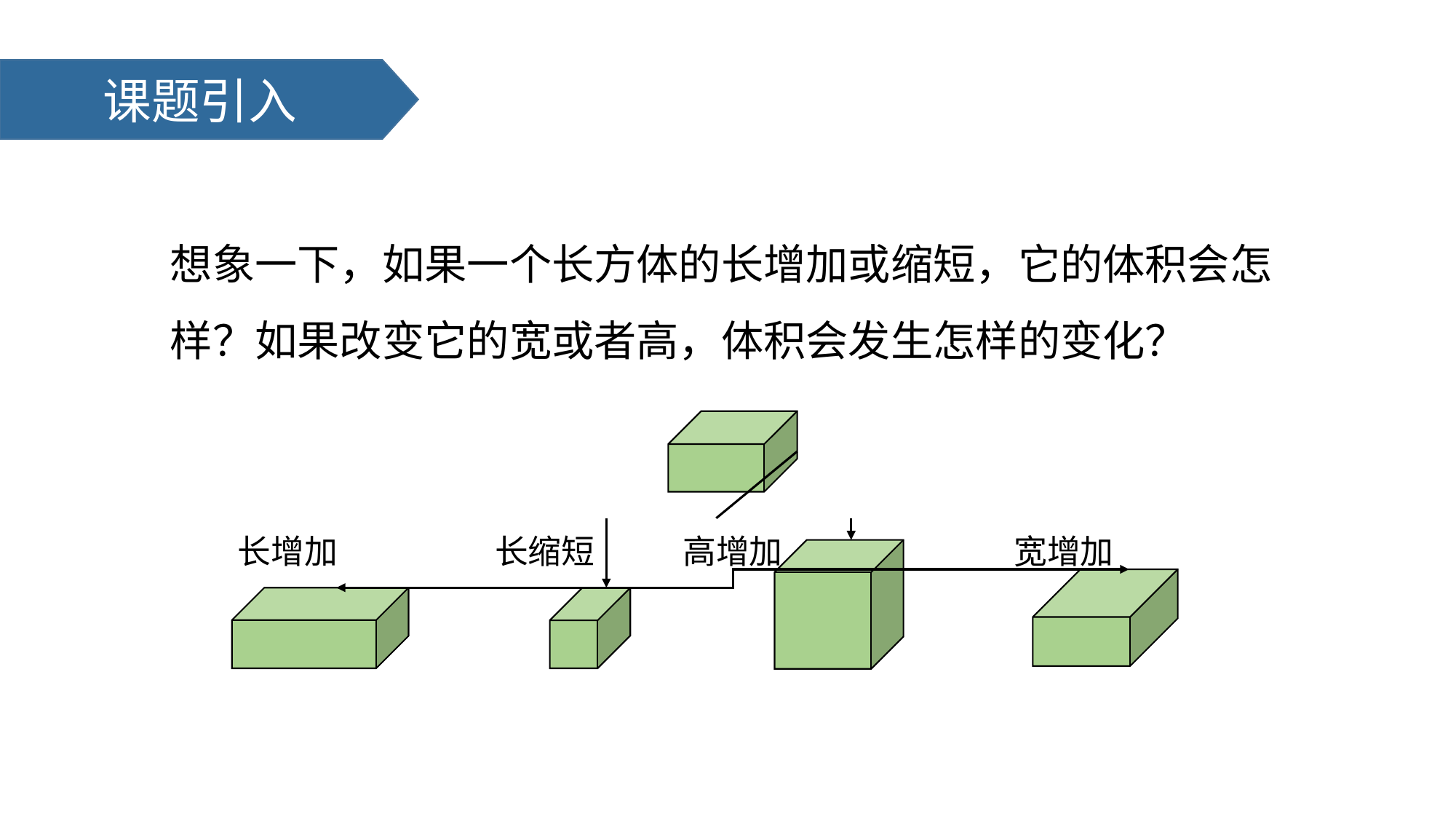

课题引入
想象一下，如果一个长方体的长增加或缩短，它的体积会怎样？如果改变它的宽或者高，体积会发生怎样的变化？

长增加
长缩短
高增加
宽增加